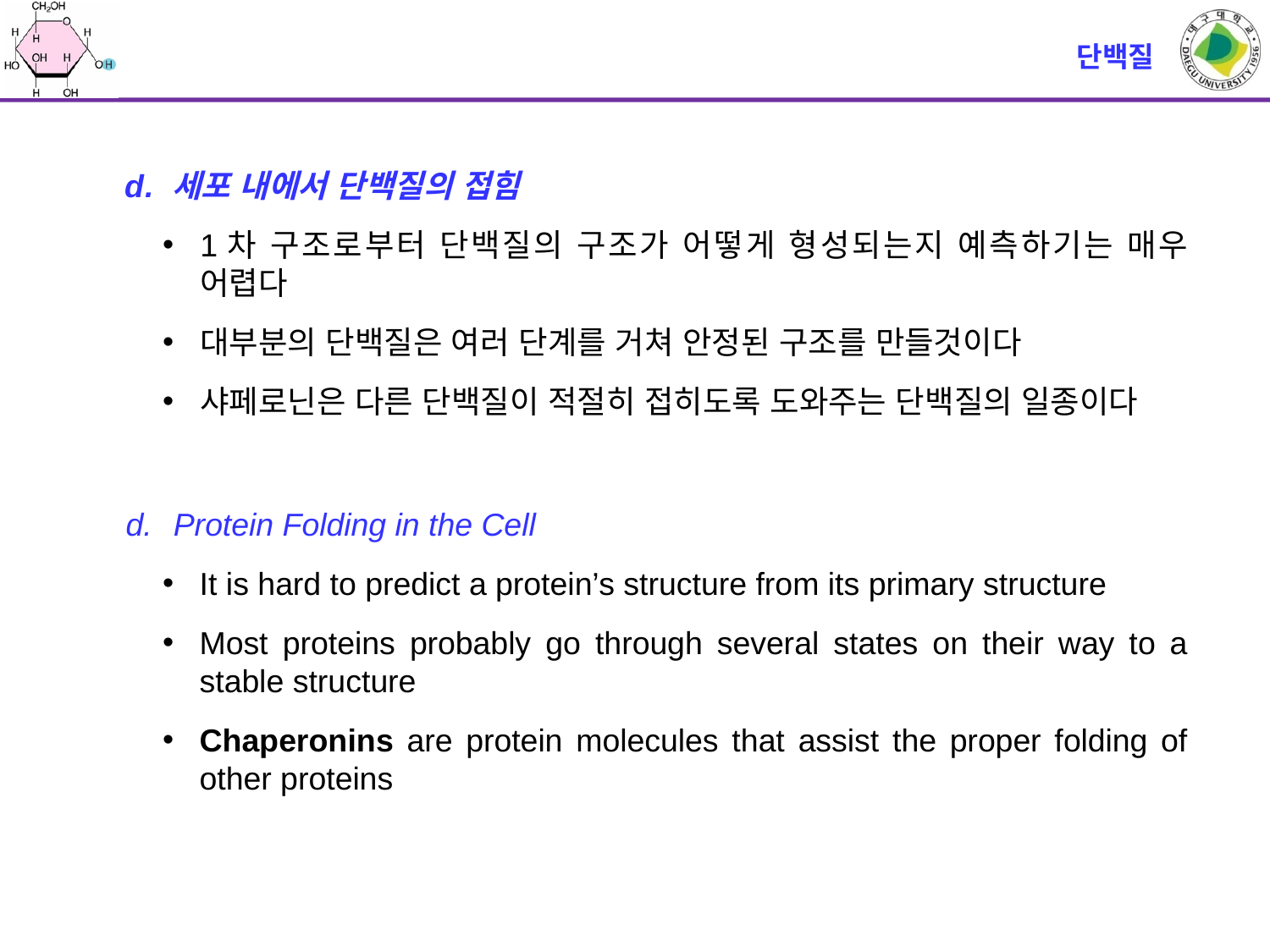

# 단백질
세포 내에서 단백질의 접힘
1차 구조로부터 단백질의 구조가 어떻게 형성되는지 예측하기는 매우 어렵다
대부분의 단백질은 여러 단계를 거쳐 안정된 구조를 만들것이다
샤페로닌은 다른 단백질이 적절히 접히도록 도와주는 단백질의 일종이다

Protein Folding in the Cell
It is hard to predict a protein’s structure from its primary structure
Most proteins probably go through several states on their way to a stable structure
Chaperonins are protein molecules that assist the proper folding of other proteins